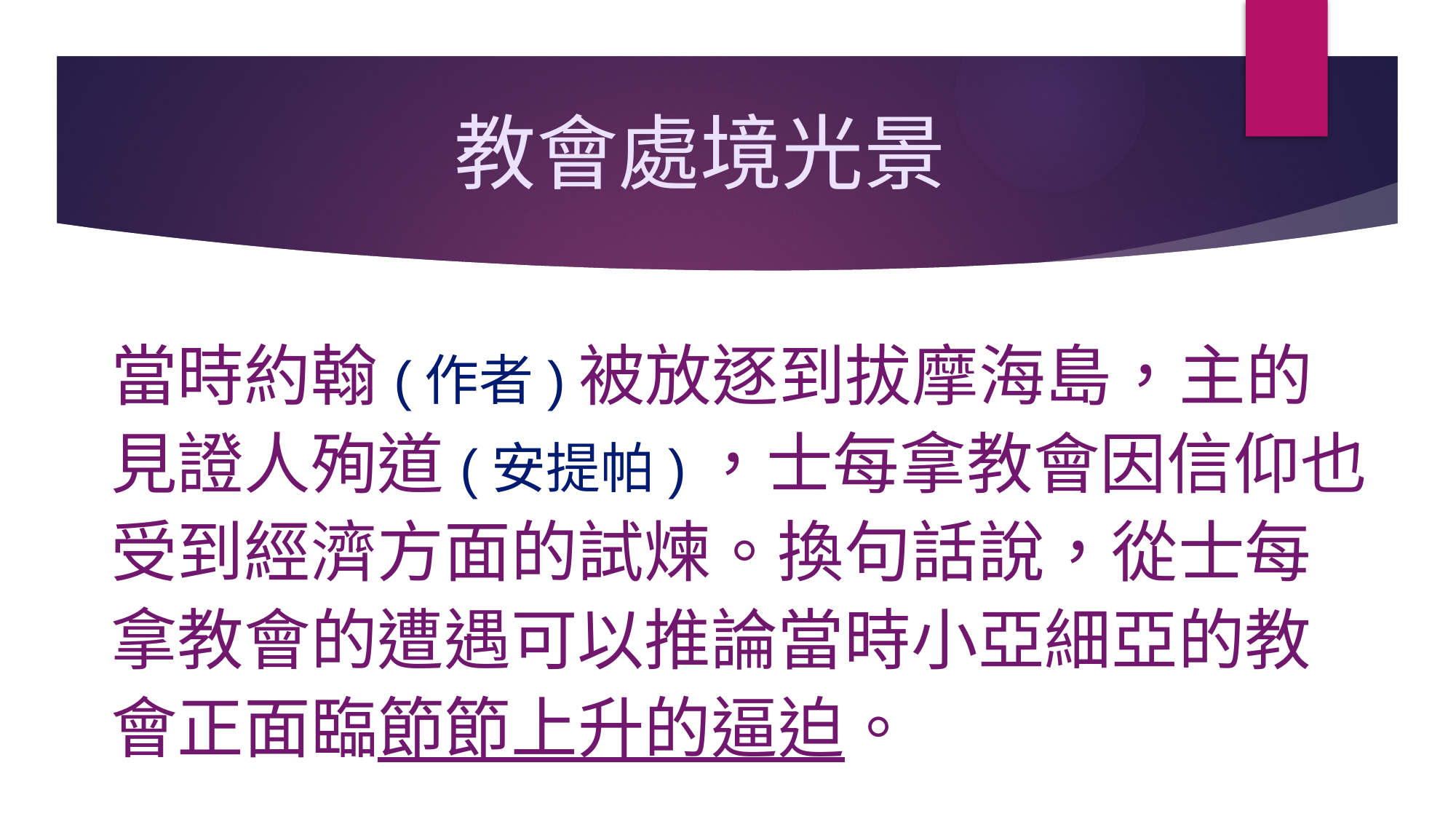

# 教會處境光景
當時約翰(作者)被放逐到拔摩海島，主的見證人殉道(安提帕)，士每拿教會因信仰也受到經濟方面的試煉。換句話說，從士每拿教會的遭遇可以推論當時小亞細亞的教會正面臨節節上升的逼迫。